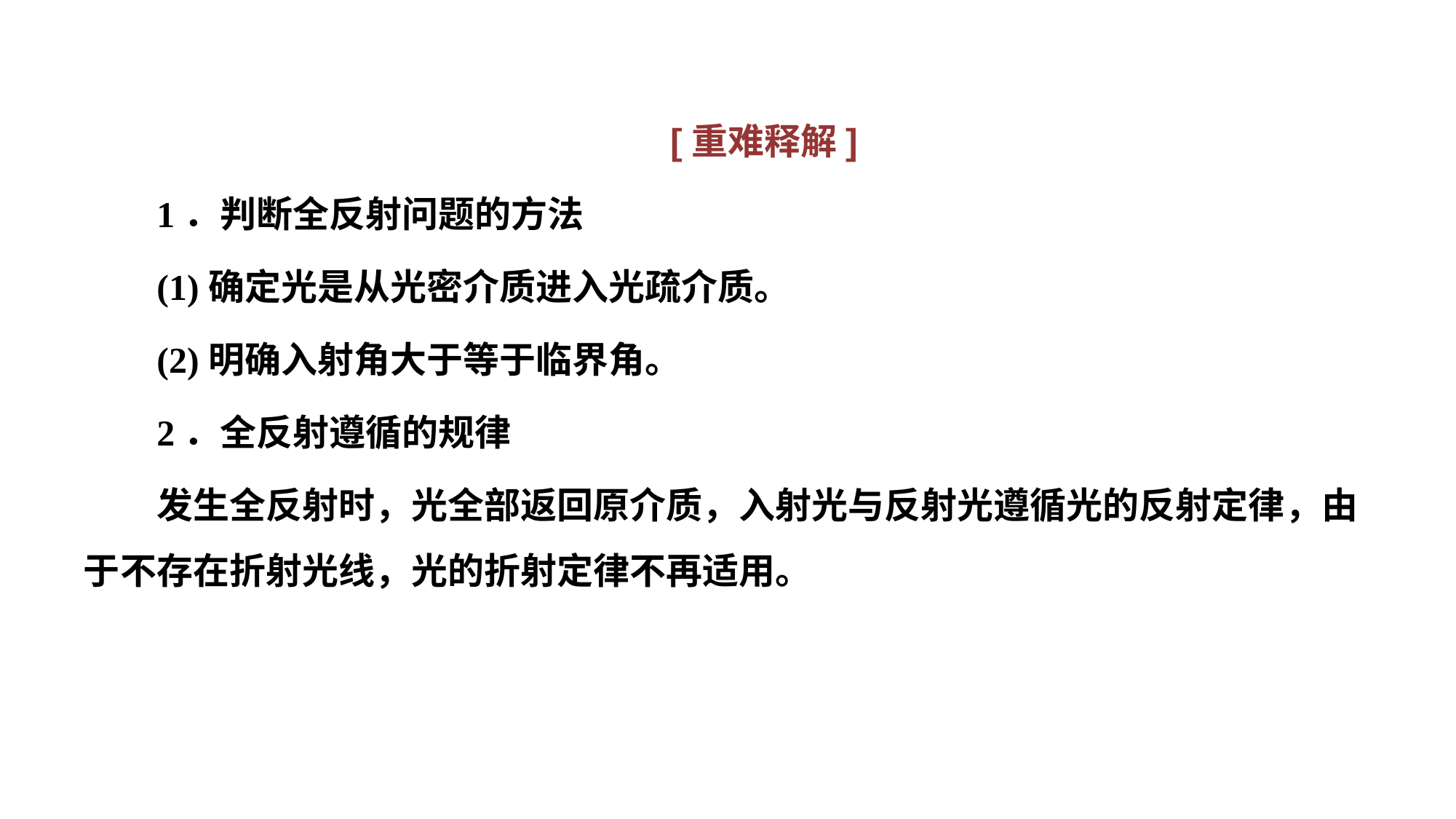

[重难释解]
1．判断全反射问题的方法
(1)确定光是从光密介质进入光疏介质。
(2)明确入射角大于等于临界角。
2．全反射遵循的规律
发生全反射时，光全部返回原介质，入射光与反射光遵循光的反射定律，由于不存在折射光线，光的折射定律不再适用。